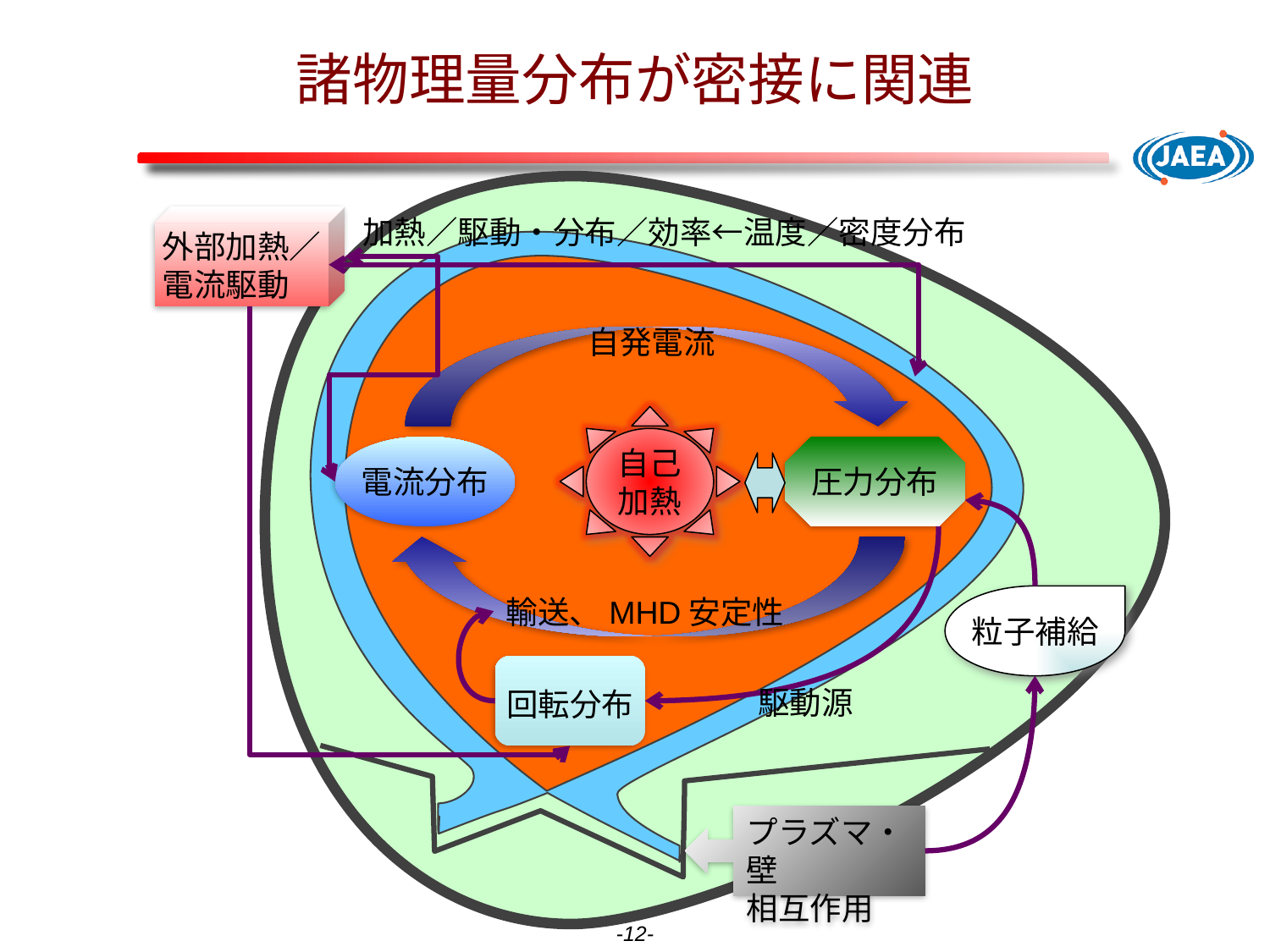

# 諸物理量分布が密接に関連

外部加熱／電流駆動
加熱／駆動・分布／効率←温度／密度分布
自発電流

自己加熱
電流分布
圧力分布

輸送、MHD安定性
粒子補給
回転分布
駆動源
プラズマ・壁
相互作用